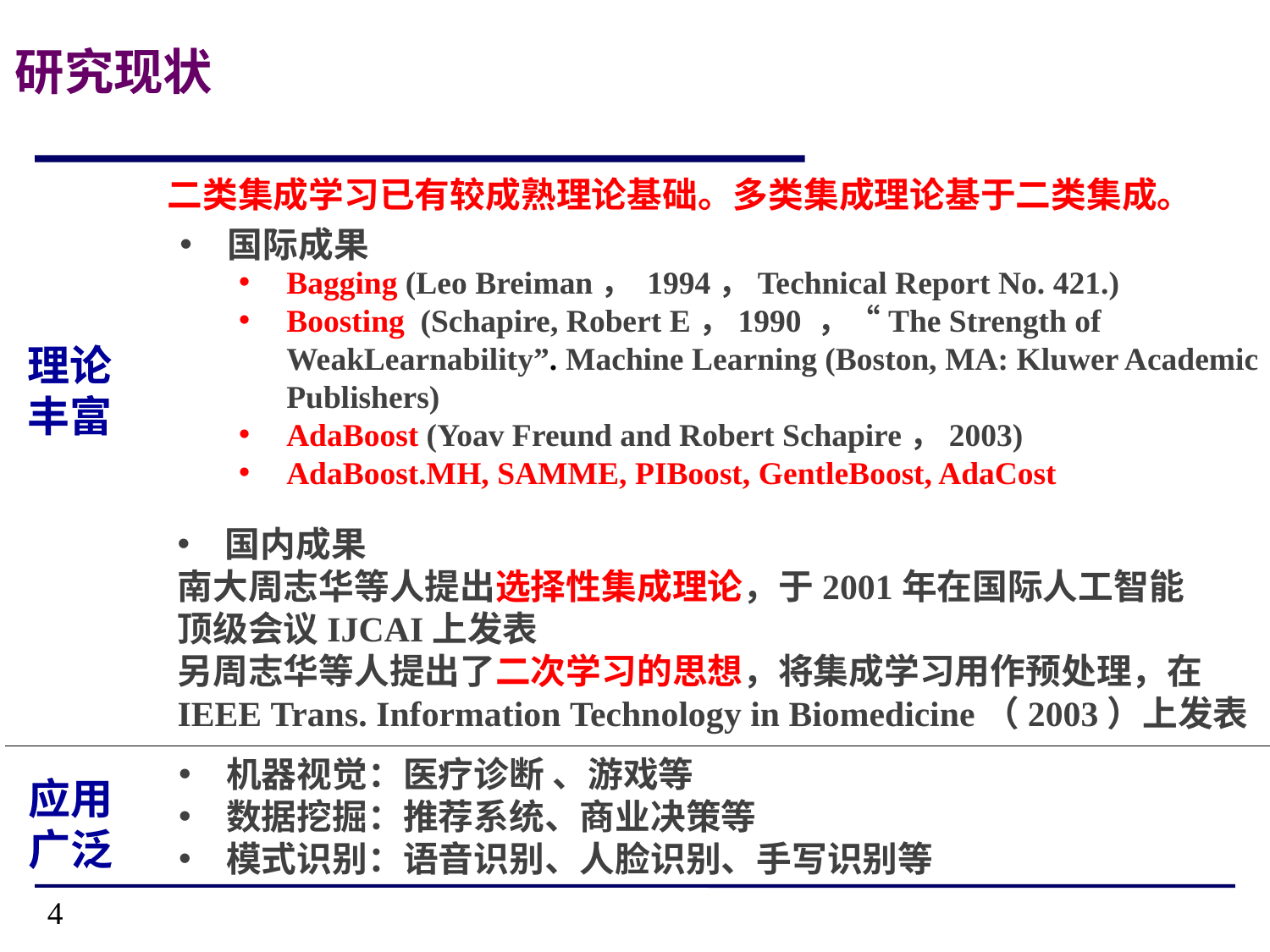

4
研究现状
二类集成学习已有较成熟理论基础。多类集成理论基于二类集成。

国际成果

Bagging (Leo Breiman， 1994，Technical Report No. 421.)
Boosting  (Schapire, Robert E，1990 ，“The Strength of WeakLearnability”. Machine Learning (Boston, MA: Kluwer Academic Publishers)
AdaBoost (Yoav Freund and Robert Schapire，2003)
AdaBoost.MH, SAMME, PIBoost, GentleBoost, AdaCost

理论丰富

国内成果
南大周志华等人提出选择性集成理论，于2001年在国际人工智能
顶级会议IJCAI上发表
另周志华等人提出了二次学习的思想，将集成学习用作预处理，在IEEE Trans. Information Technology in Biomedicine（2003）上发表

机器视觉：医疗诊断 、游戏等
数据挖掘：推荐系统、商业决策等
模式识别：语音识别、人脸识别、手写识别等

应用
广泛
4